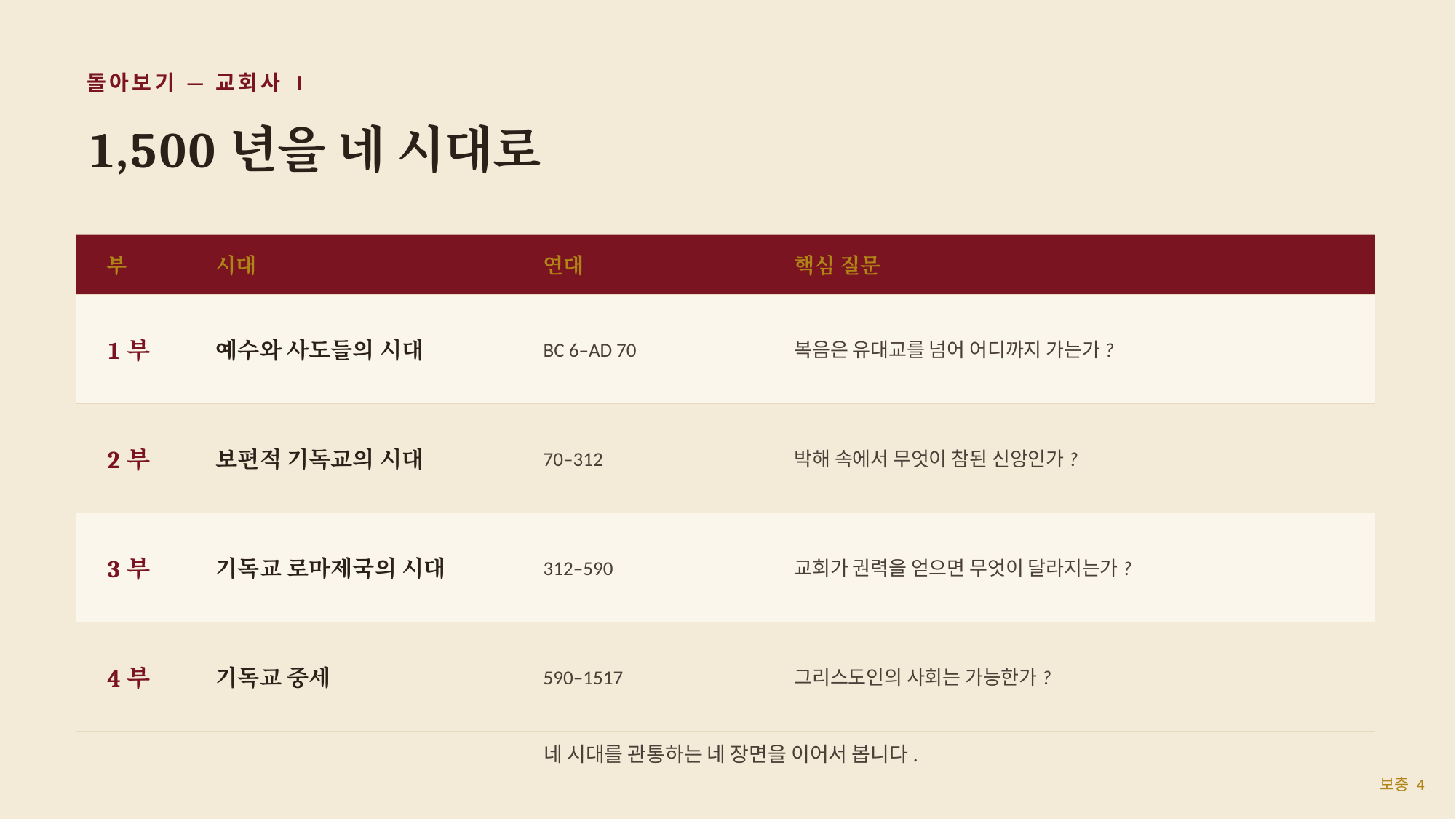

돌아보기 — 교회사 I
1,500년을 네 시대로

부
시대
연대
핵심 질문

1부
예수와 사도들의 시대
BC 6–AD 70
복음은 유대교를 넘어 어디까지 가는가?

2부
보편적 기독교의 시대
70–312
박해 속에서 무엇이 참된 신앙인가?

3부
기독교 로마제국의 시대
312–590
교회가 권력을 얻으면 무엇이 달라지는가?

4부
기독교 중세
590–1517
그리스도인의 사회는 가능한가?
네 시대를 관통하는 네 장면을 이어서 봅니다.
보충 4